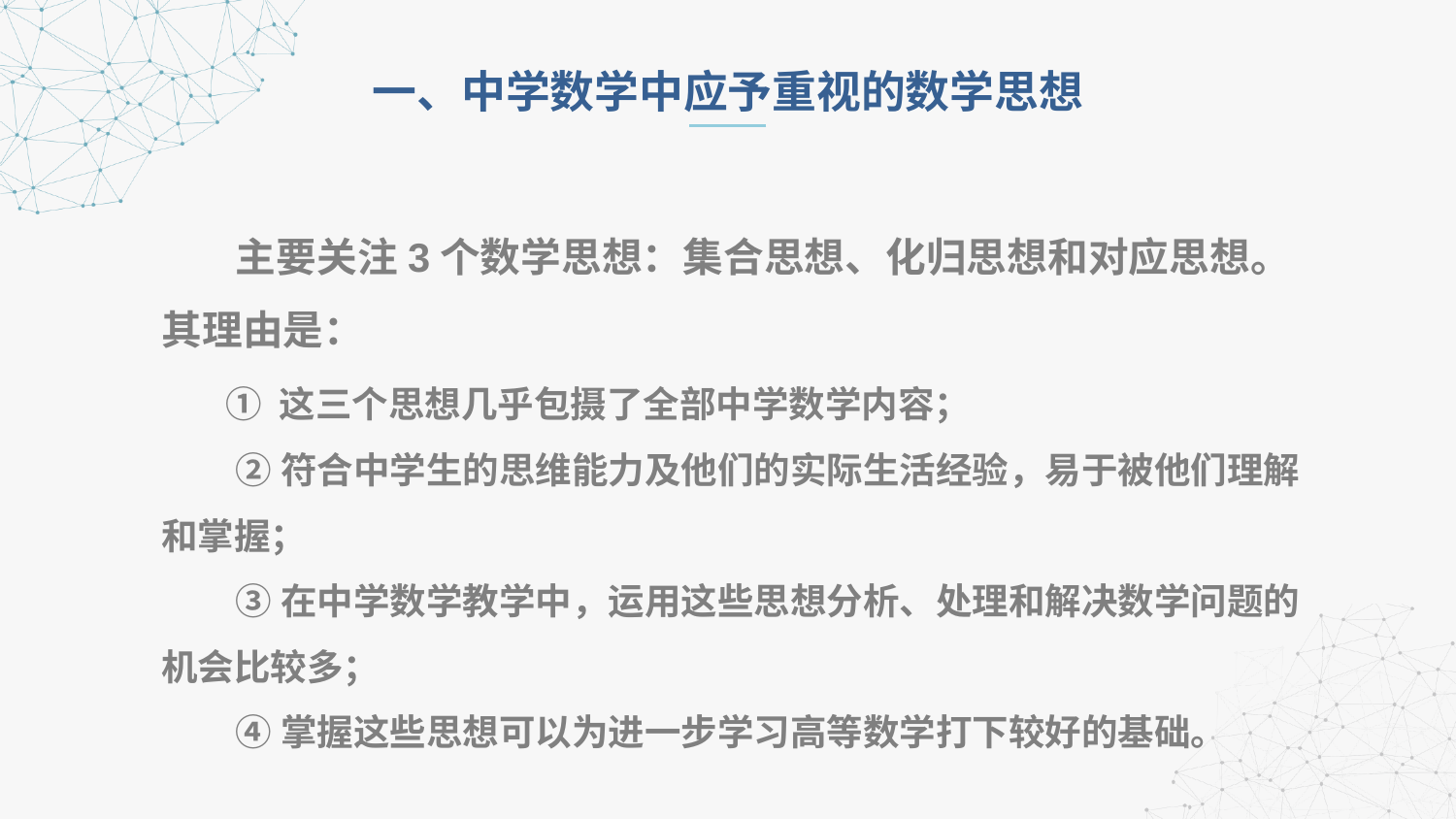

一、中学数学中应予重视的数学思想
       主要关注3个数学思想：集合思想、化归思想和对应思想。其理由是：
       ① 这三个思想几乎包摄了全部中学数学内容；
         ②符合中学生的思维能力及他们的实际生活经验，易于被他们理解和掌握；
         ③在中学数学教学中，运用这些思想分析、处理和解决数学问题的机会比较多；
         ④掌握这些思想可以为进一步学习高等数学打下较好的基础。